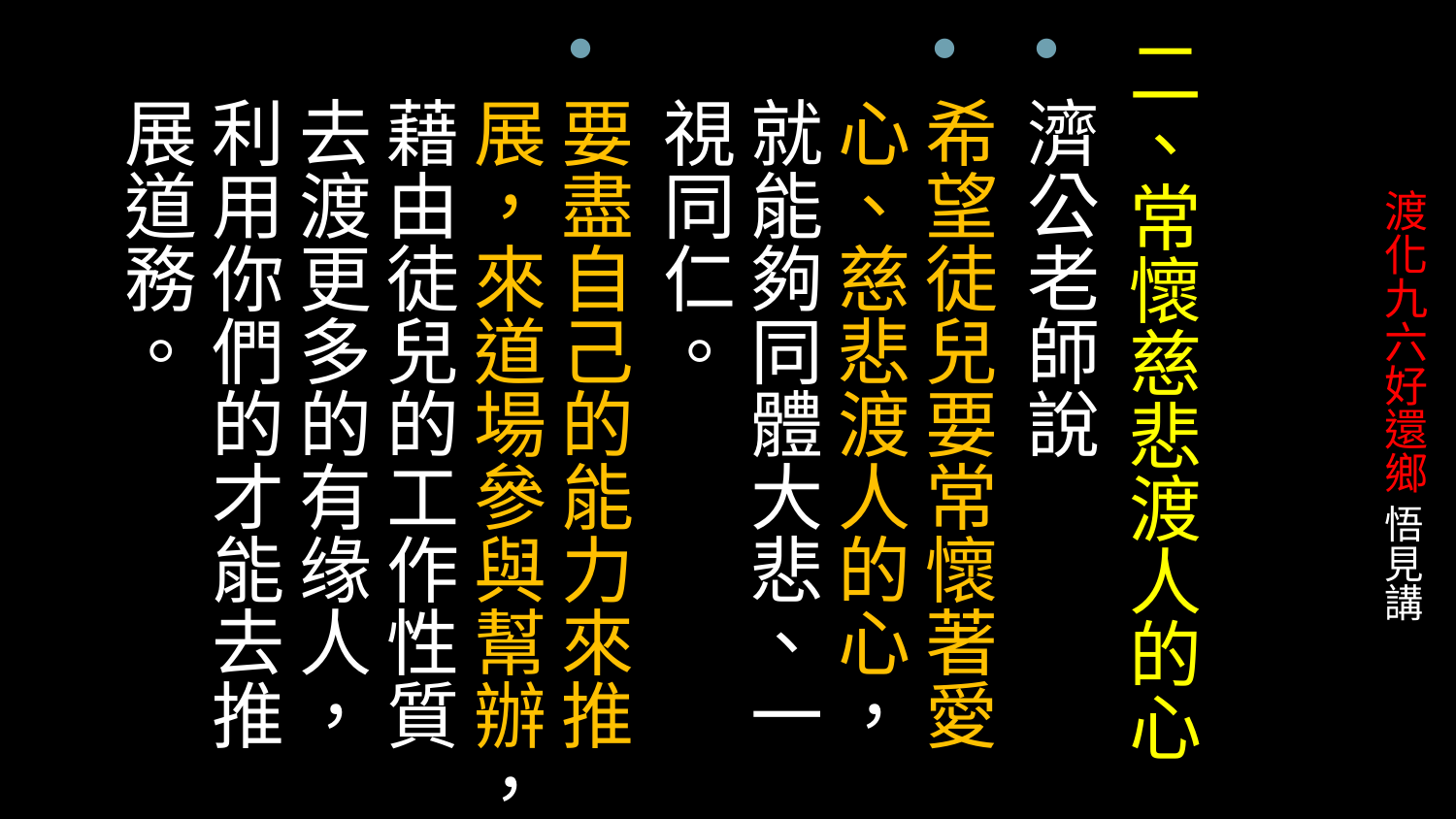

二、常懷慈悲渡人的心
濟公老師說
希望徒兒要常懷著愛心、慈悲渡人的心，就能夠同體大悲、一視同仁。
要盡自己的能力來推展，來道場參與幫辦，藉由徒兒的工作性質去渡更多的有缘人，利用你們的才能去推展道務。

# 渡化九六好還鄉 悟見講